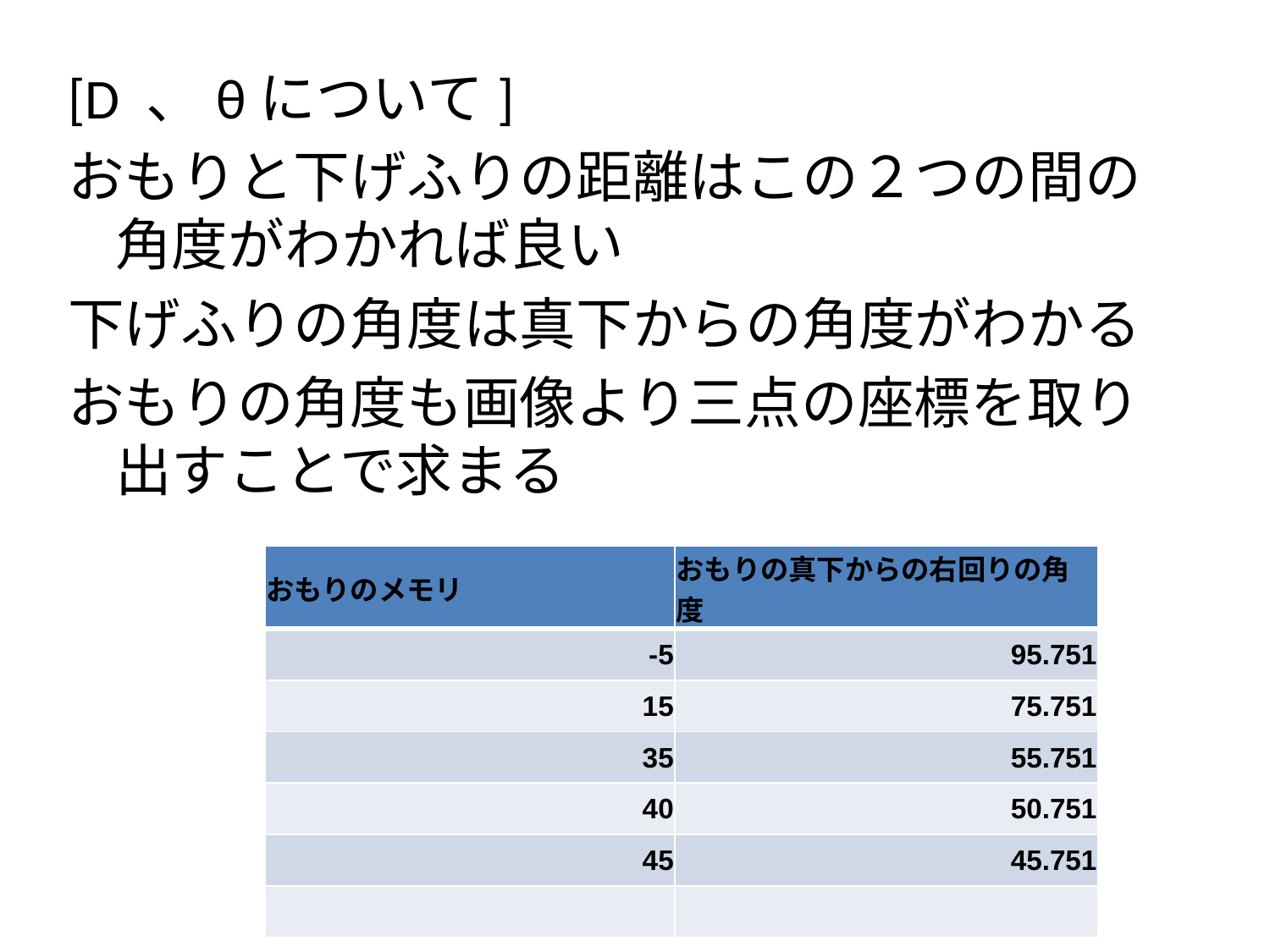

[D 、θについて]
おもりと下げふりの距離はこの２つの間の角度がわかれば良い
下げふりの角度は真下からの角度がわかる
おもりの角度も画像より三点の座標を取り出すことで求まる

| おもりのメモリ | おもりの真下からの右回りの角度 |
| --- | --- |
| -5 | 95.751 |
| 15 | 75.751 |
| 35 | 55.751 |
| 40 | 50.751 |
| 45 | 45.751 |
|  |  |